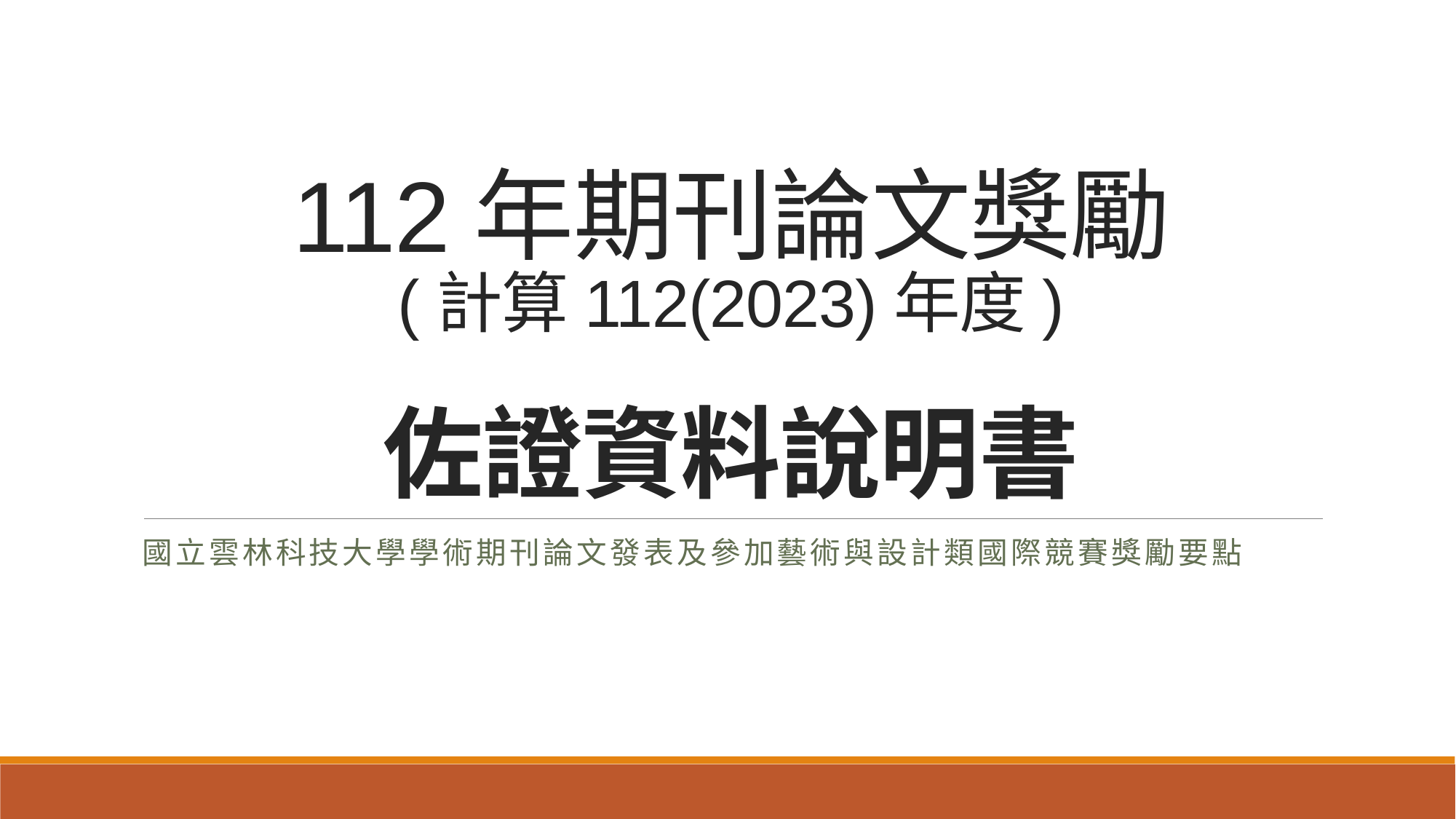

# 112年期刊論文獎勵 (計算112(2023)年度) 佐證資料說明書
國立雲林科技大學學術期刊論文發表及參加藝術與設計類國際競賽獎勵要點